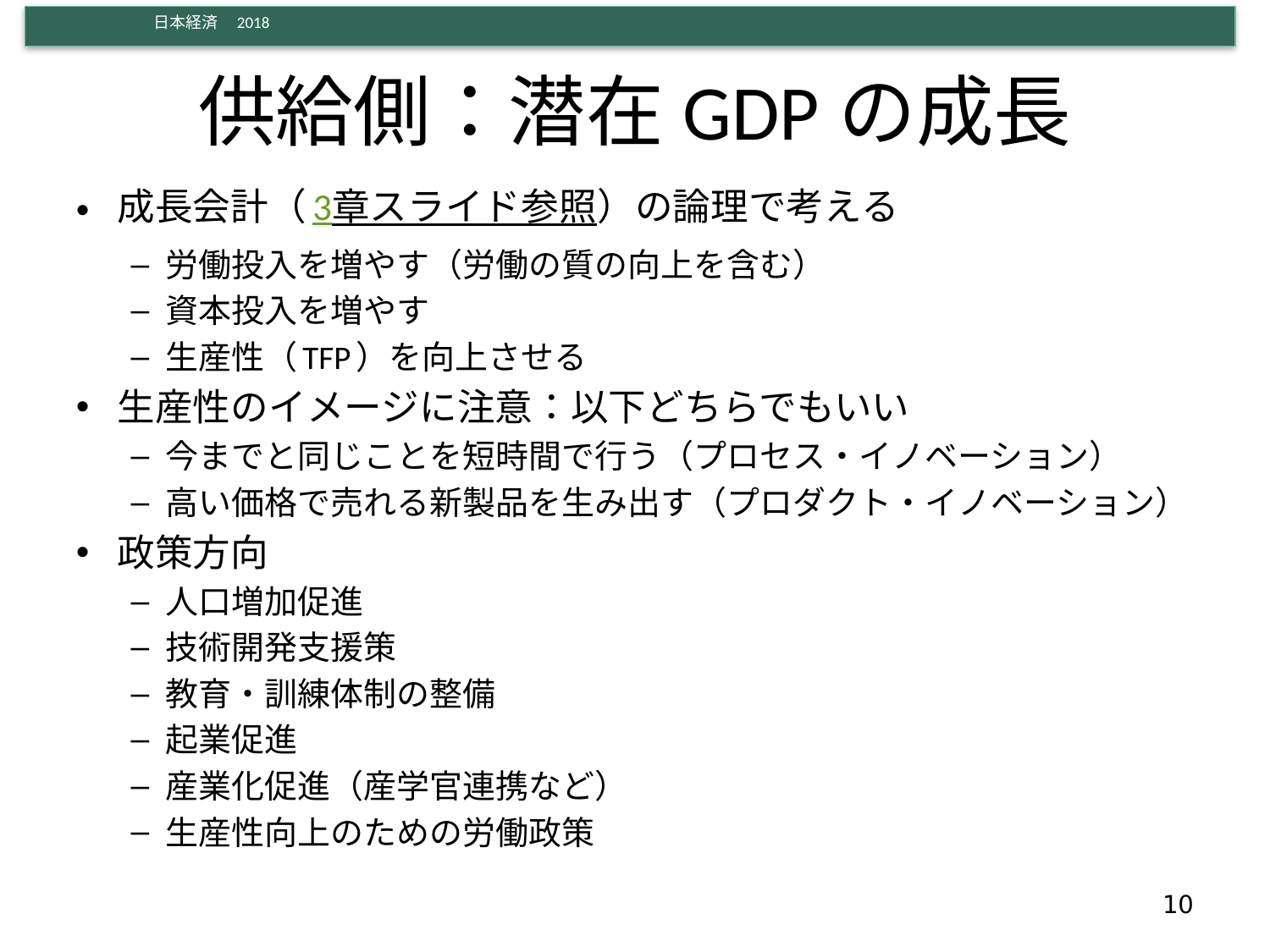

# 供給側：潜在GDPの成長
成長会計（3章スライド参照）の論理で考える
労働投入を増やす（労働の質の向上を含む）
資本投入を増やす
生産性（TFP）を向上させる
生産性のイメージに注意：以下どちらでもいい
今までと同じことを短時間で行う（プロセス・イノベーション）
高い価格で売れる新製品を生み出す（プロダクト・イノベーション）
政策方向
人口増加促進
技術開発支援策
教育・訓練体制の整備
起業促進
産業化促進（産学官連携など）
生産性向上のための労働政策
10